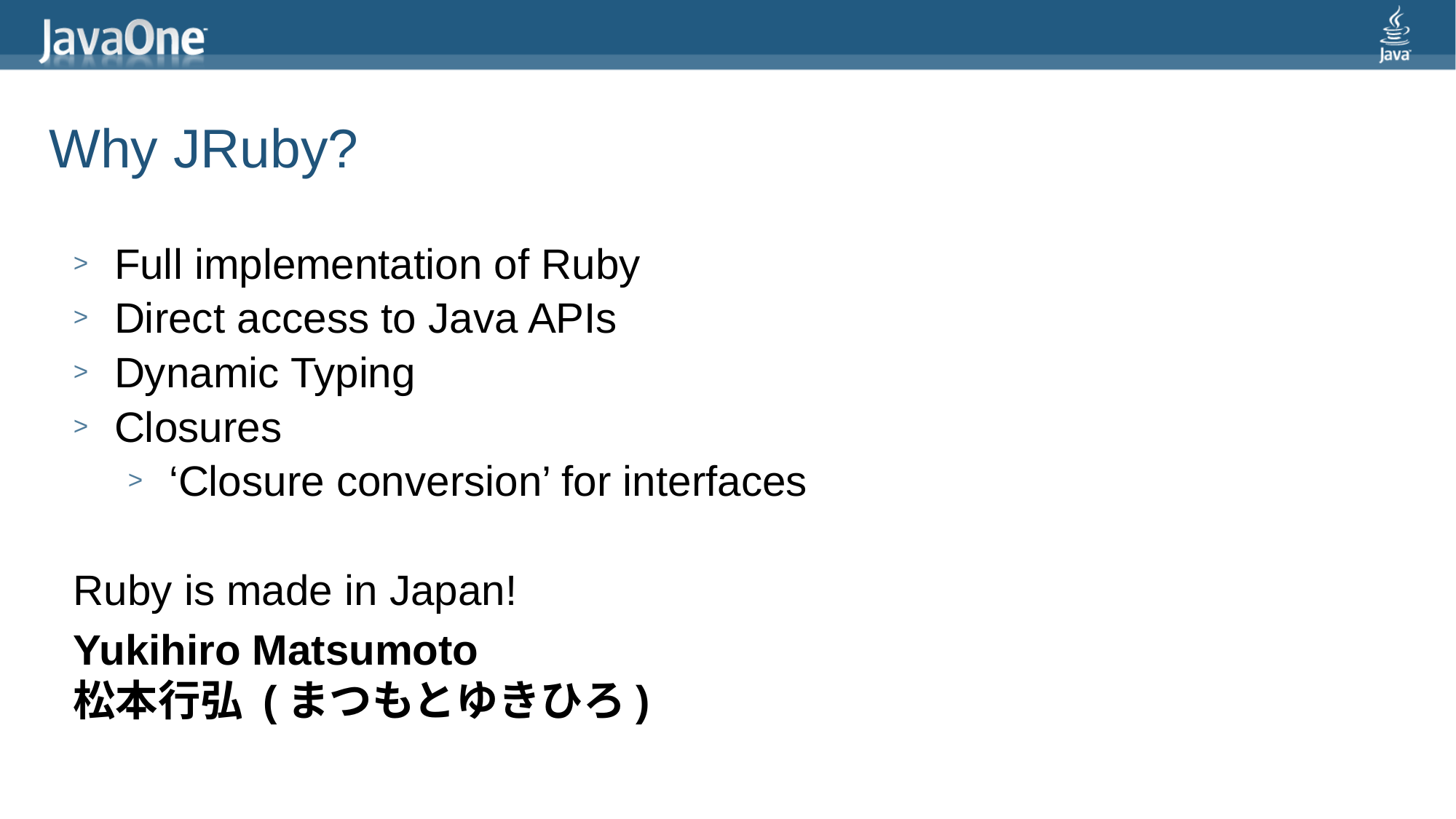

# Why JRuby?
Full implementation of Ruby
Direct access to Java APIs
Dynamic Typing
Closures
‘Closure conversion’ for interfaces

Ruby is made in Japan!
Yukihiro Matsumoto
松本行弘 (まつもとゆきひろ)